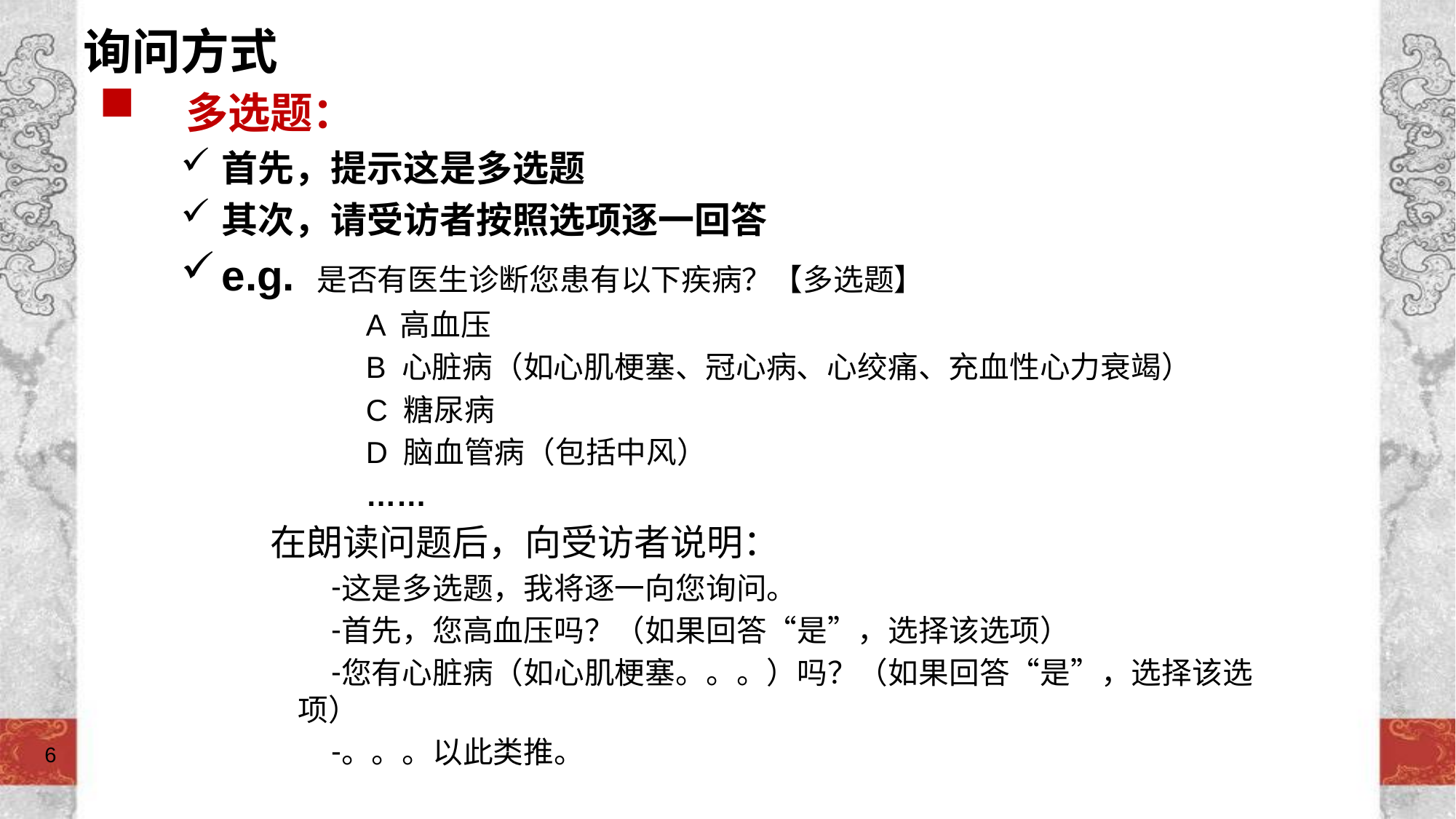

# 询问方式
   多选题：
首先，提示这是多选题
其次，请受访者按照选项逐一回答
e.g. 是否有医生诊断您患有以下疾病？【多选题】
A 高血压
B 心脏病（如心肌梗塞、冠心病、心绞痛、充血性心力衰竭）
C 糖尿病
D 脑血管病（包括中风）
……
在朗读问题后，向受访者说明：
这是多选题，我将逐一向您询问。
首先，您高血压吗？（如果回答“是”，选择该选项）
您有心脏病（如心肌梗塞。。。）吗？（如果回答“是”，选择该选项）
。。。以此类推。